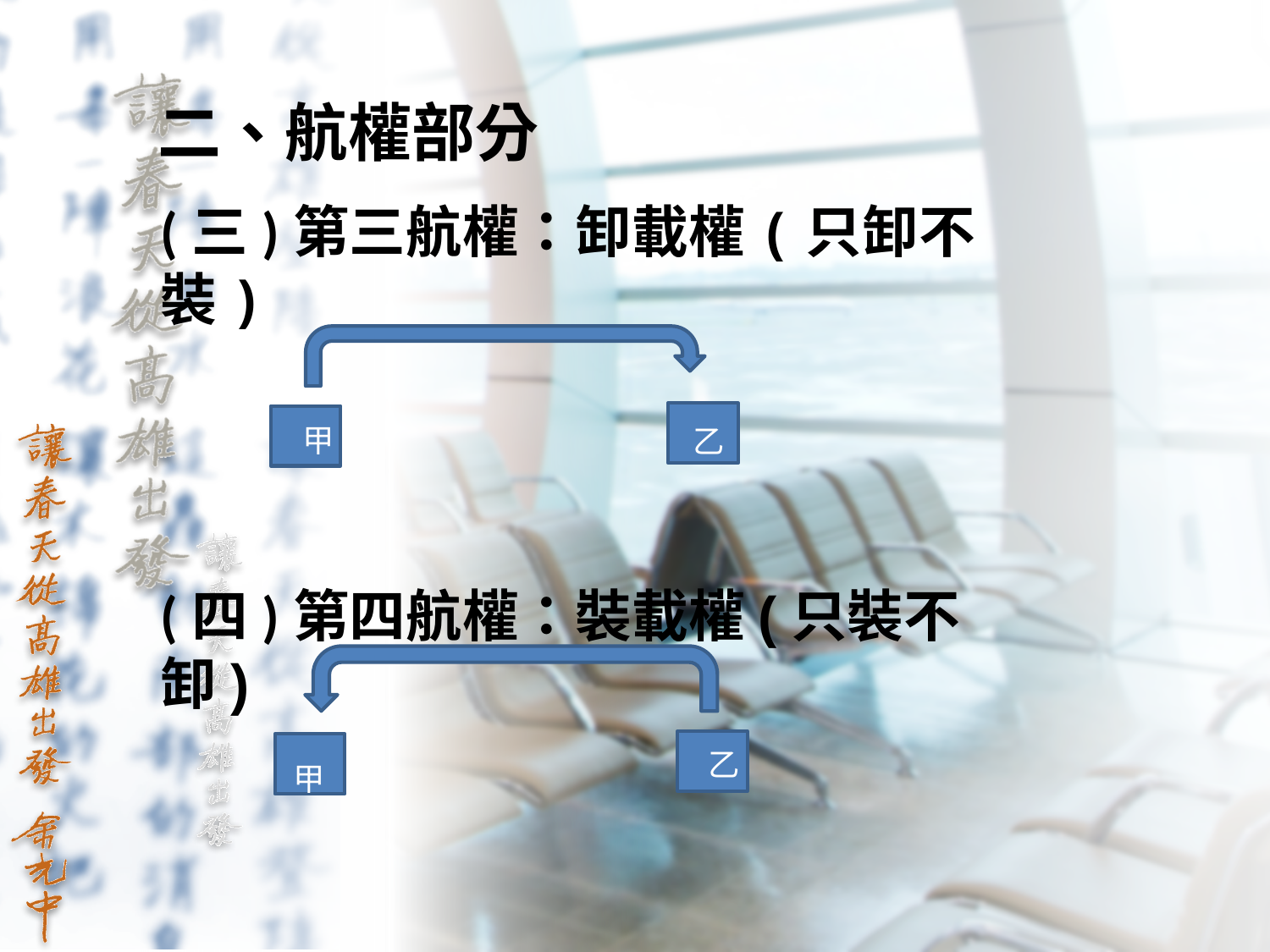

二、航權部分
(三)第三航權：卸載權(只卸不裝)

(四)第四航權：裝載權(只裝不卸)

甲
乙

乙
甲